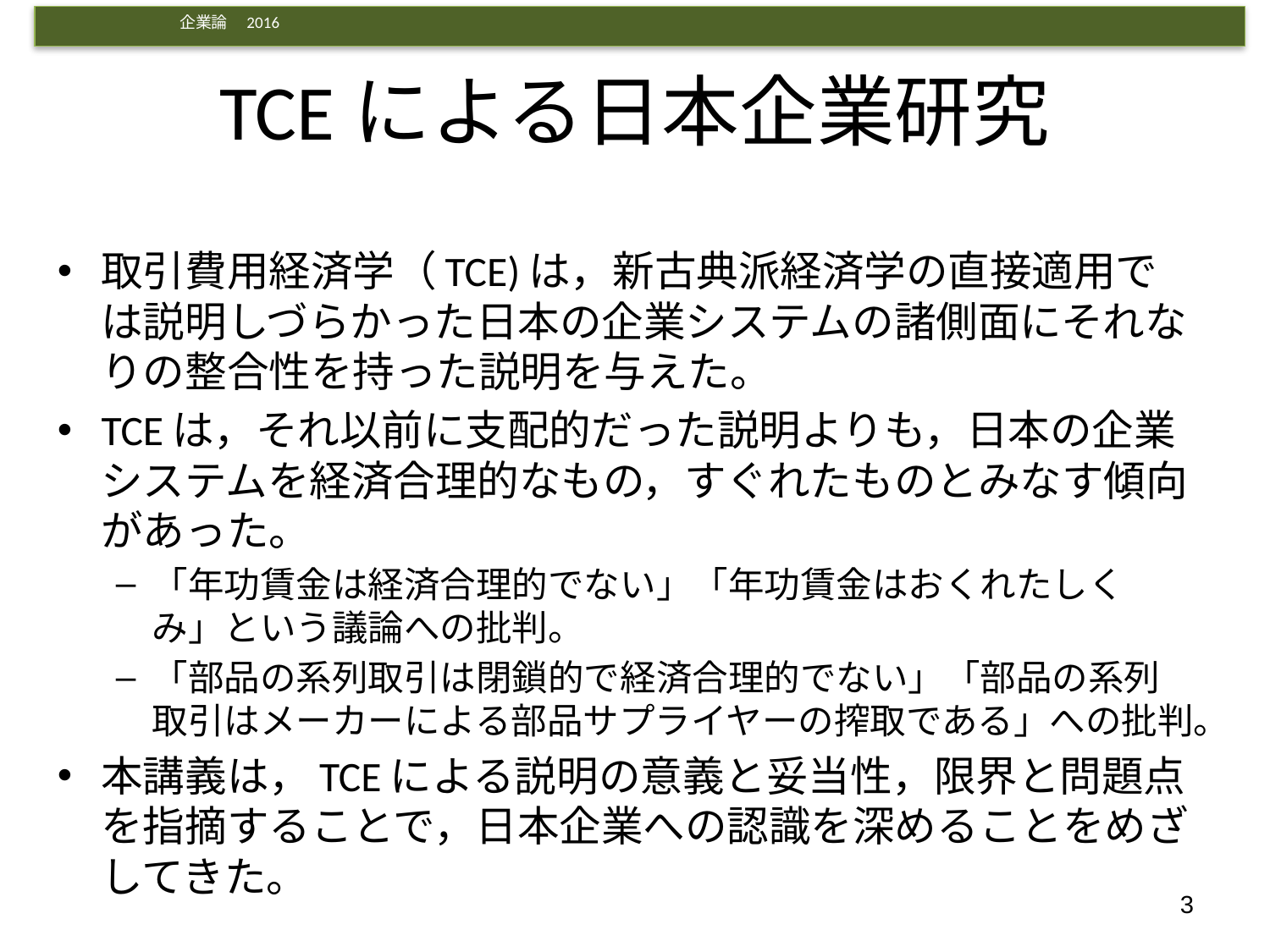

# TCEによる日本企業研究
取引費用経済学（TCE)は，新古典派経済学の直接適用では説明しづらかった日本の企業システムの諸側面にそれなりの整合性を持った説明を与えた。
TCEは，それ以前に支配的だった説明よりも，日本の企業システムを経済合理的なもの，すぐれたものとみなす傾向があった。
「年功賃金は経済合理的でない」「年功賃金はおくれたしくみ」という議論への批判。
「部品の系列取引は閉鎖的で経済合理的でない」「部品の系列取引はメーカーによる部品サプライヤーの搾取である」への批判。
本講義は，TCEによる説明の意義と妥当性，限界と問題点を指摘することで，日本企業への認識を深めることをめざしてきた。

3